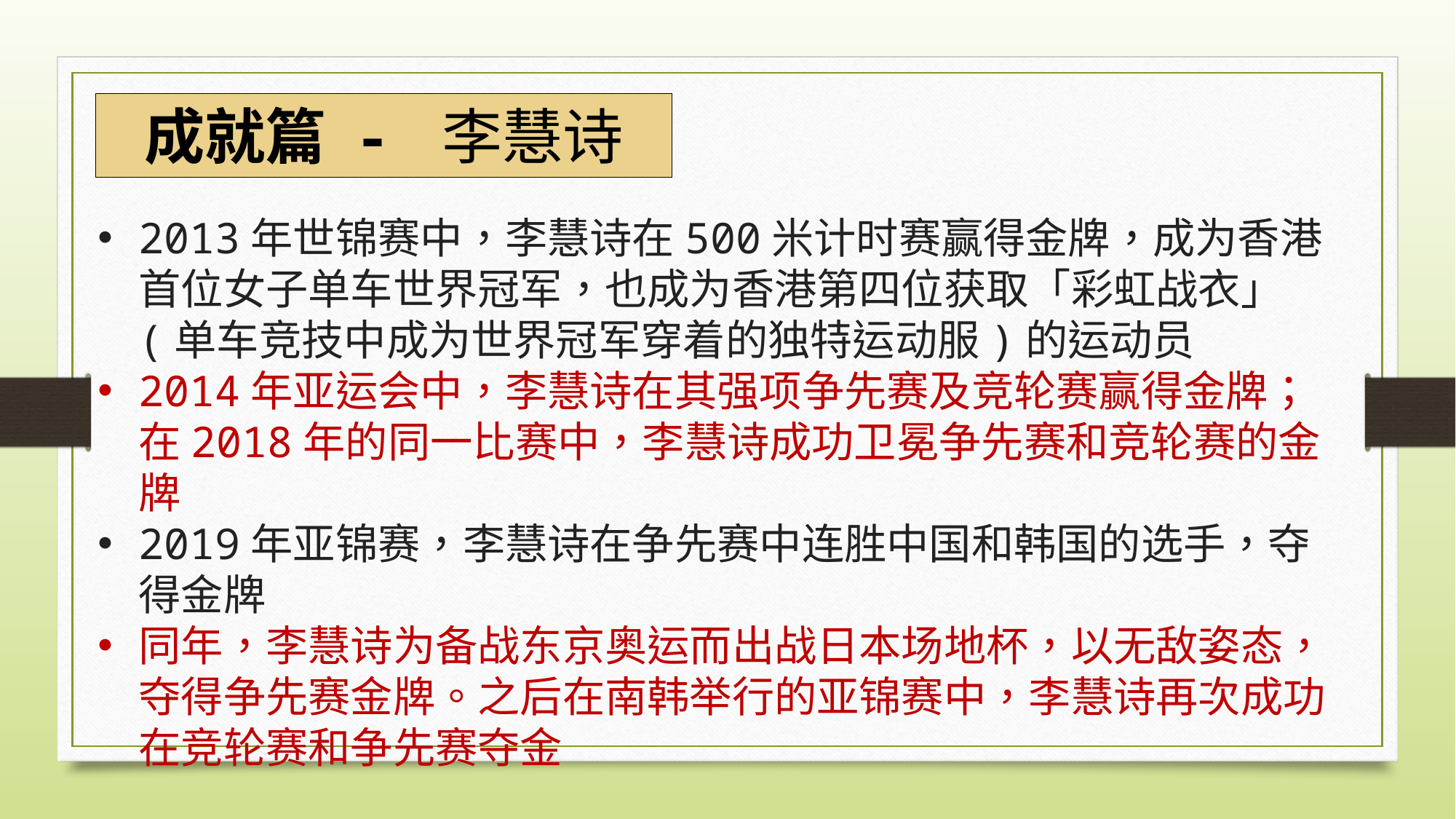

成就篇 - 李慧诗
2013年世锦赛中，李慧诗在500米计时赛赢得金牌，成为香港首位女子单车世界冠军，也成为香港第四位获取「彩虹战衣」(单车竞技中成为世界冠军穿着的独特运动服)的运动员
2014年亚运会中，李慧诗在其强项争先赛及竞轮赛赢得金牌；在2018年的同一比赛中，李慧诗成功卫冕争先赛和竞轮赛的金牌
2019年亚锦赛，李慧诗在争先赛中连胜中国和韩国的选手，夺得金牌
同年，李慧诗为备战东京奥运而出战日本场地杯，以无敌姿态，夺得争先赛金牌。之后在南韩举行的亚锦赛中，李慧诗再次成功在竞轮赛和争先赛夺金